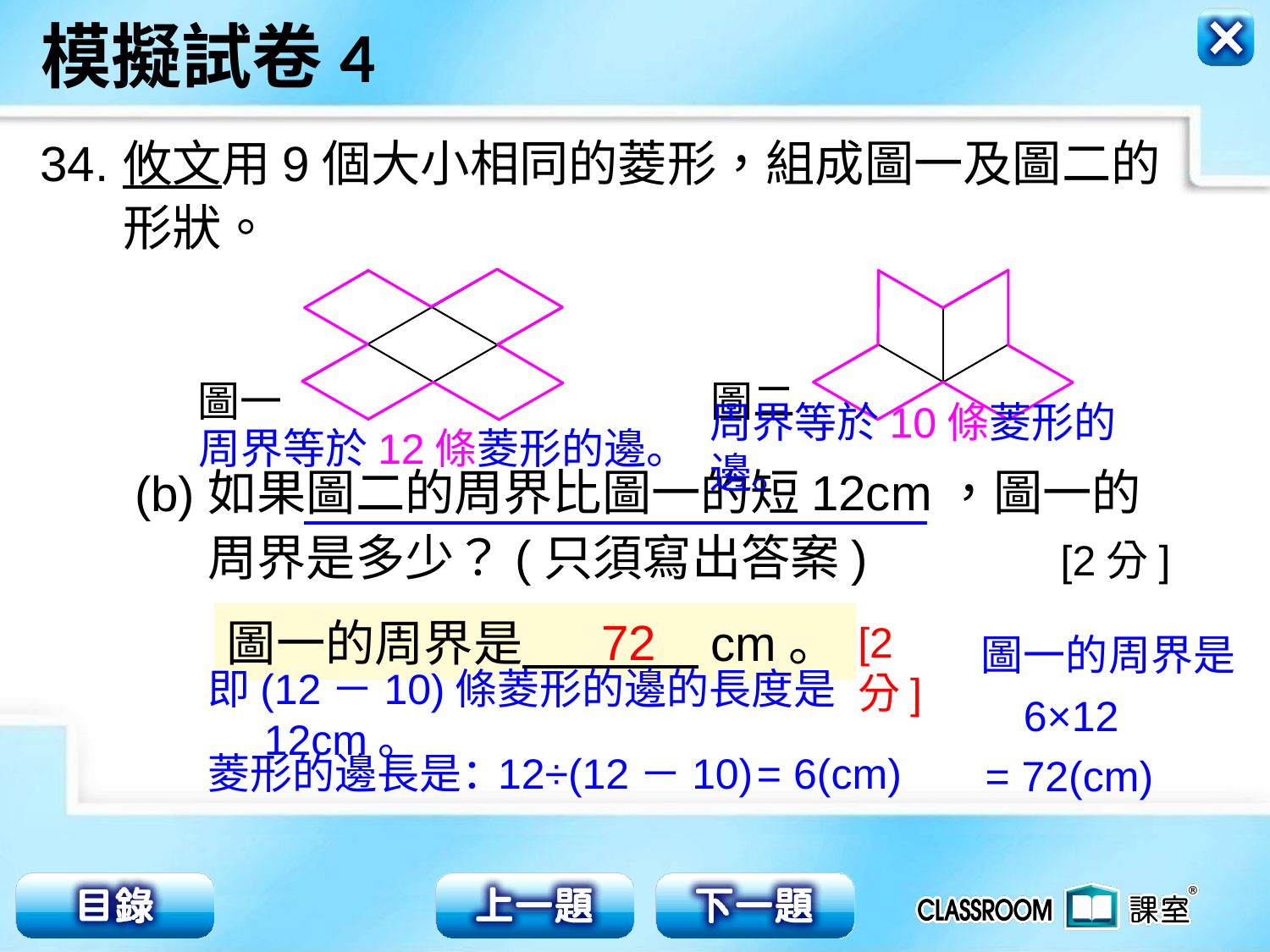

34.
攸文用9個大小相同的菱形，組成圖一及圖二的
形狀。

圖一
圖二
周界等於10條菱形的邊。
周界等於12條菱形的邊。
(b)
如果圖二的周界比圖一的短12cm，圖一的
周界是多少？(只須寫出答案)              [2分]
圖一的周界是                cm。
72
[2分]
圖一的周界是
即(12－10)條菱形的邊的長度是12cm。
6×12
菱形的邊長是：
12÷(12－10)
= 6(cm)
= 72(cm)